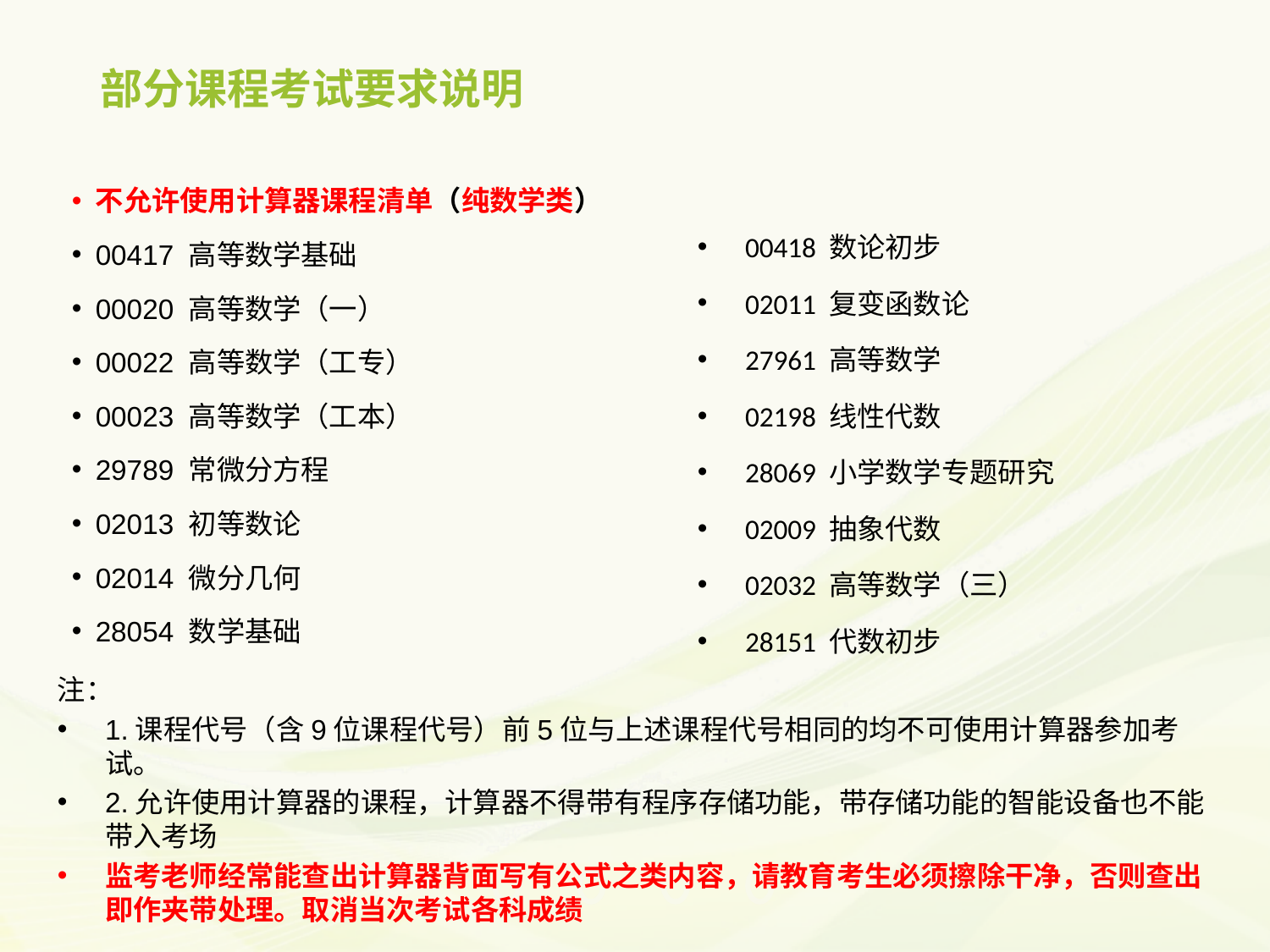

# 部分课程考试要求说明
不允许使用计算器课程清单（纯数学类）
00417 高等数学基础
00020 高等数学（一）
00022 高等数学（工专）
00023 高等数学（工本）
29789 常微分方程
02013 初等数论
02014 微分几何
28054 数学基础
00418 数论初步
02011 复变函数论
27961 高等数学
02198 线性代数
28069 小学数学专题研究
02009 抽象代数
02032 高等数学（三）
28151 代数初步
注：
1.课程代号（含9位课程代号）前5位与上述课程代号相同的均不可使用计算器参加考试。
2.允许使用计算器的课程，计算器不得带有程序存储功能，带存储功能的智能设备也不能带入考场
监考老师经常能查出计算器背面写有公式之类内容，请教育考生必须擦除干净，否则查出即作夹带处理。取消当次考试各科成绩